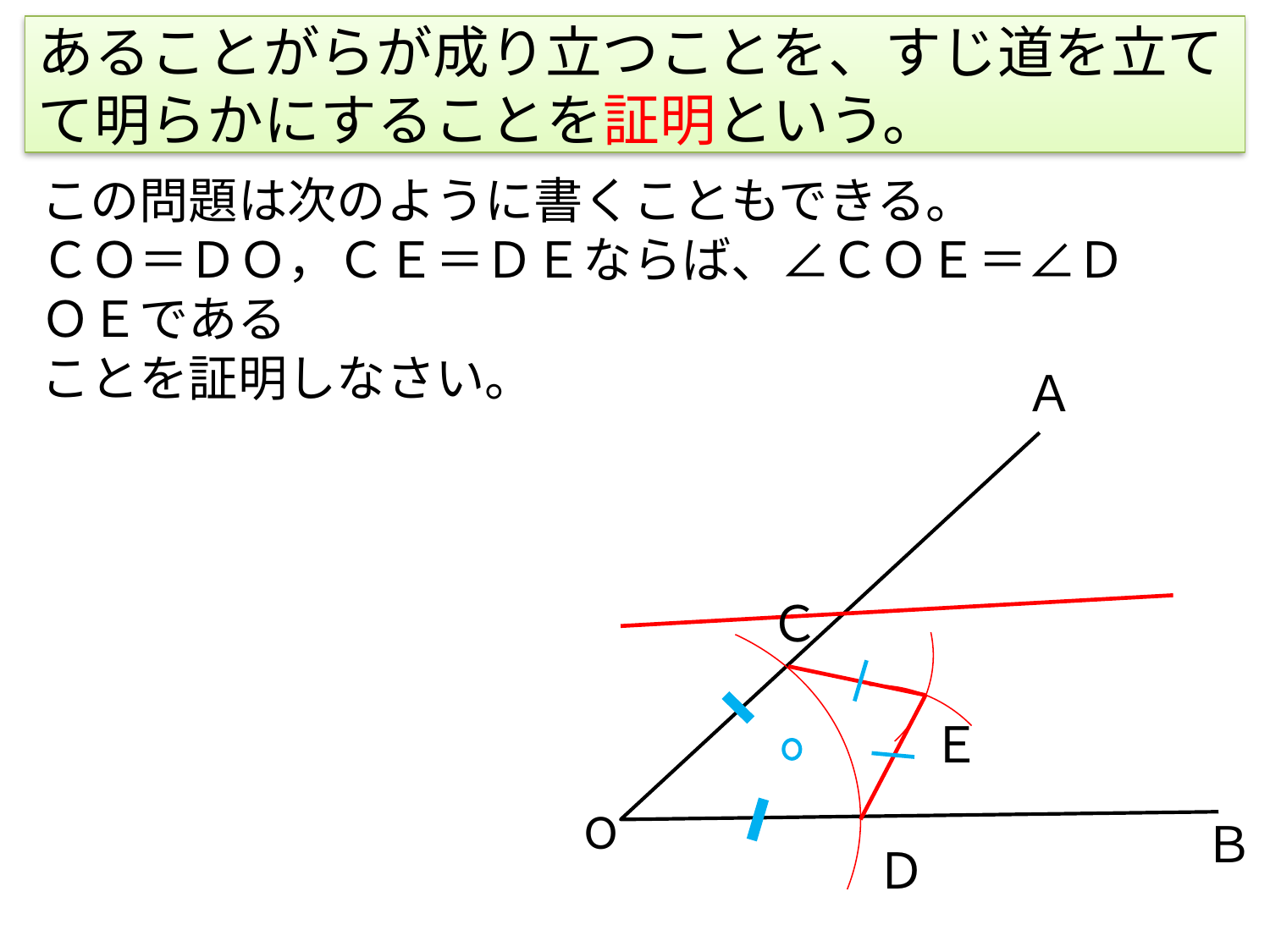

# あることがらが成り立つことを、すじ道を立てて明らかにすることを証明という。
この問題は次のように書くこともできる。
ＣＯ＝ＤＯ，ＣＥ＝ＤＥならば、∠ＣＯＥ＝∠ＤＯＥである
ことを証明しなさい。
Ａ

Ｃ

Ｅ

O
Ｂ
Ｄ